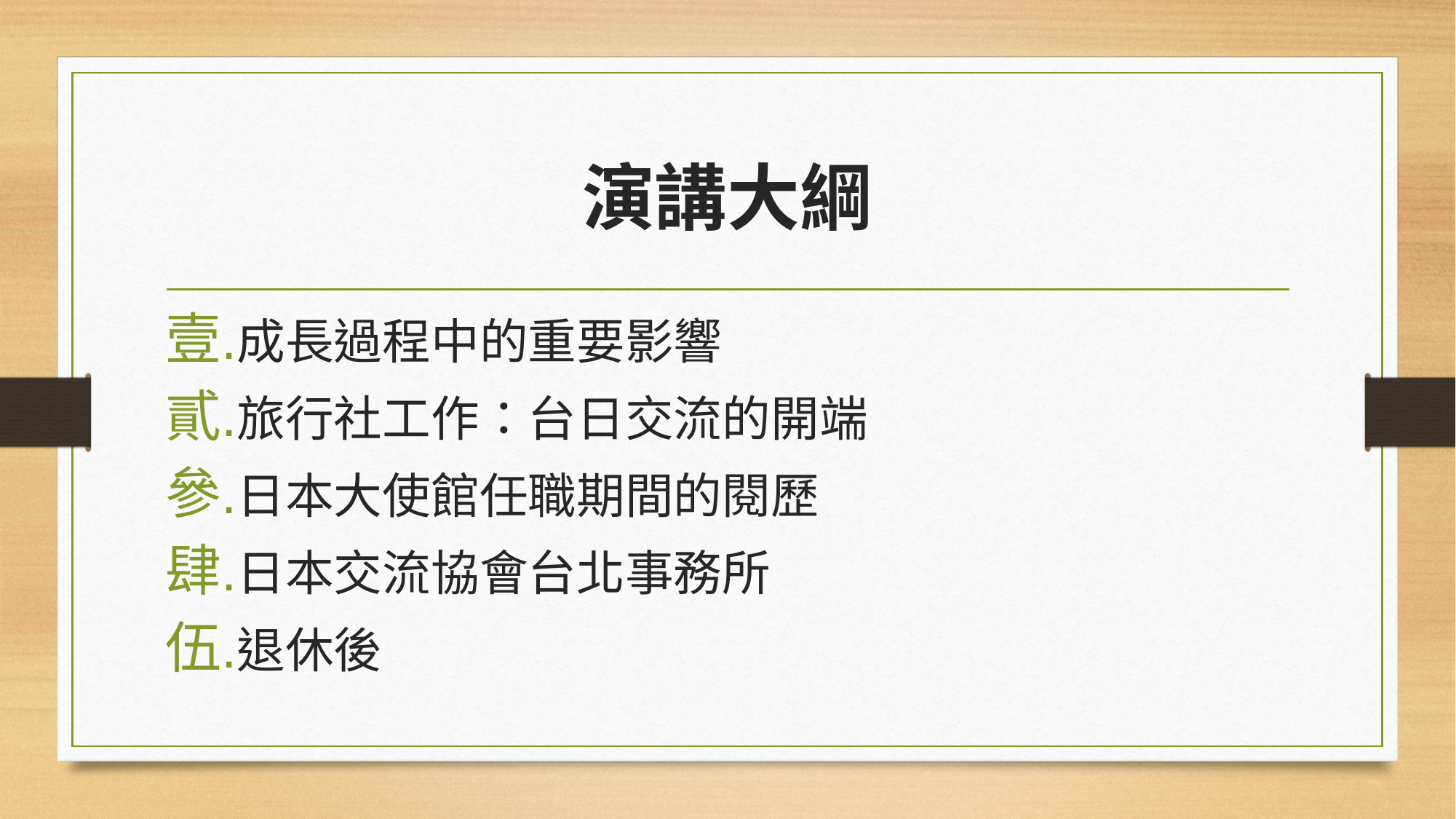

# 演講大綱
成長過程中的重要影響
旅行社工作：台日交流的開端
日本大使館任職期間的閱歷
日本交流協會台北事務所
退休後